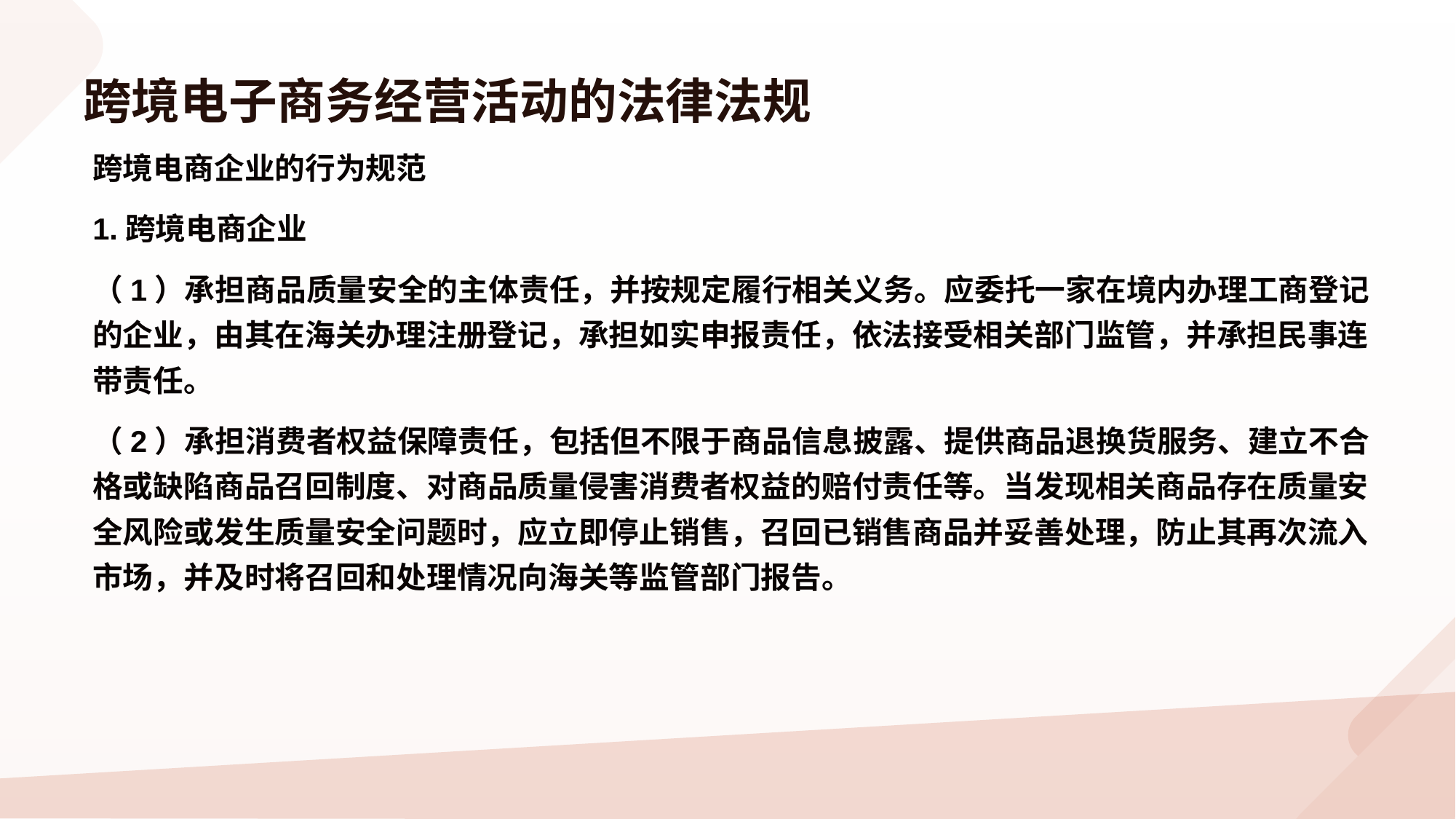

# 跨境电子商务经营活动的法律法规
跨境电商企业的行为规范
1.跨境电商企业
（1）承担商品质量安全的主体责任，并按规定履行相关义务。应委托一家在境内办理工商登记的企业，由其在海关办理注册登记，承担如实申报责任，依法接受相关部门监管，并承担民事连带责任。
（2）承担消费者权益保障责任，包括但不限于商品信息披露、提供商品退换货服务、建立不合格或缺陷商品召回制度、对商品质量侵害消费者权益的赔付责任等。当发现相关商品存在质量安全风险或发生质量安全问题时，应立即停止销售，召回已销售商品并妥善处理，防止其再次流入市场，并及时将召回和处理情况向海关等监管部门报告。